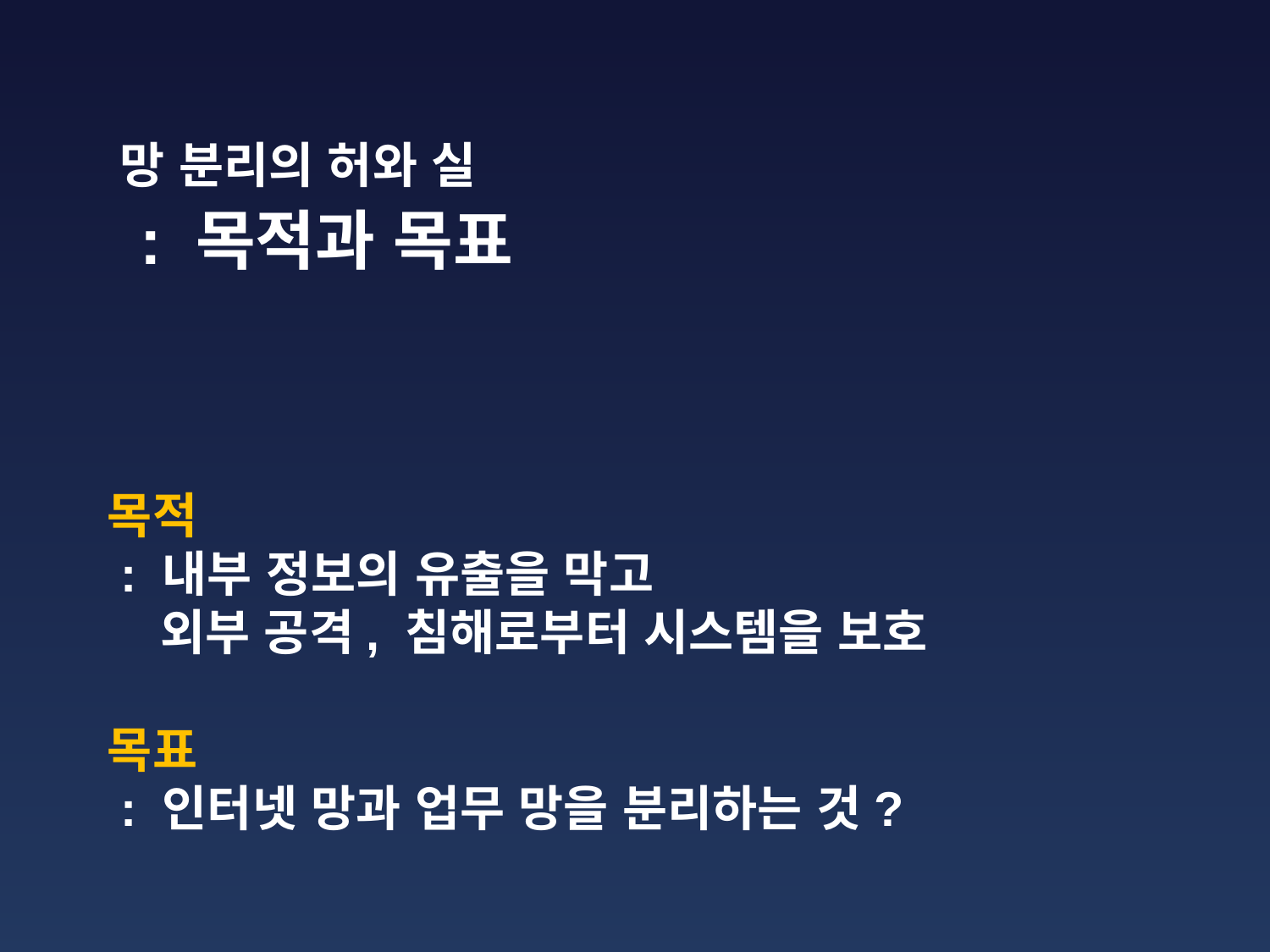

망 분리의 허와 실
 : 목적과 목표

목적
 : 내부 정보의 유출을 막고
   외부 공격, 침해로부터 시스템을 보호

목표
 : 인터넷 망과 업무 망을 분리하는 것?